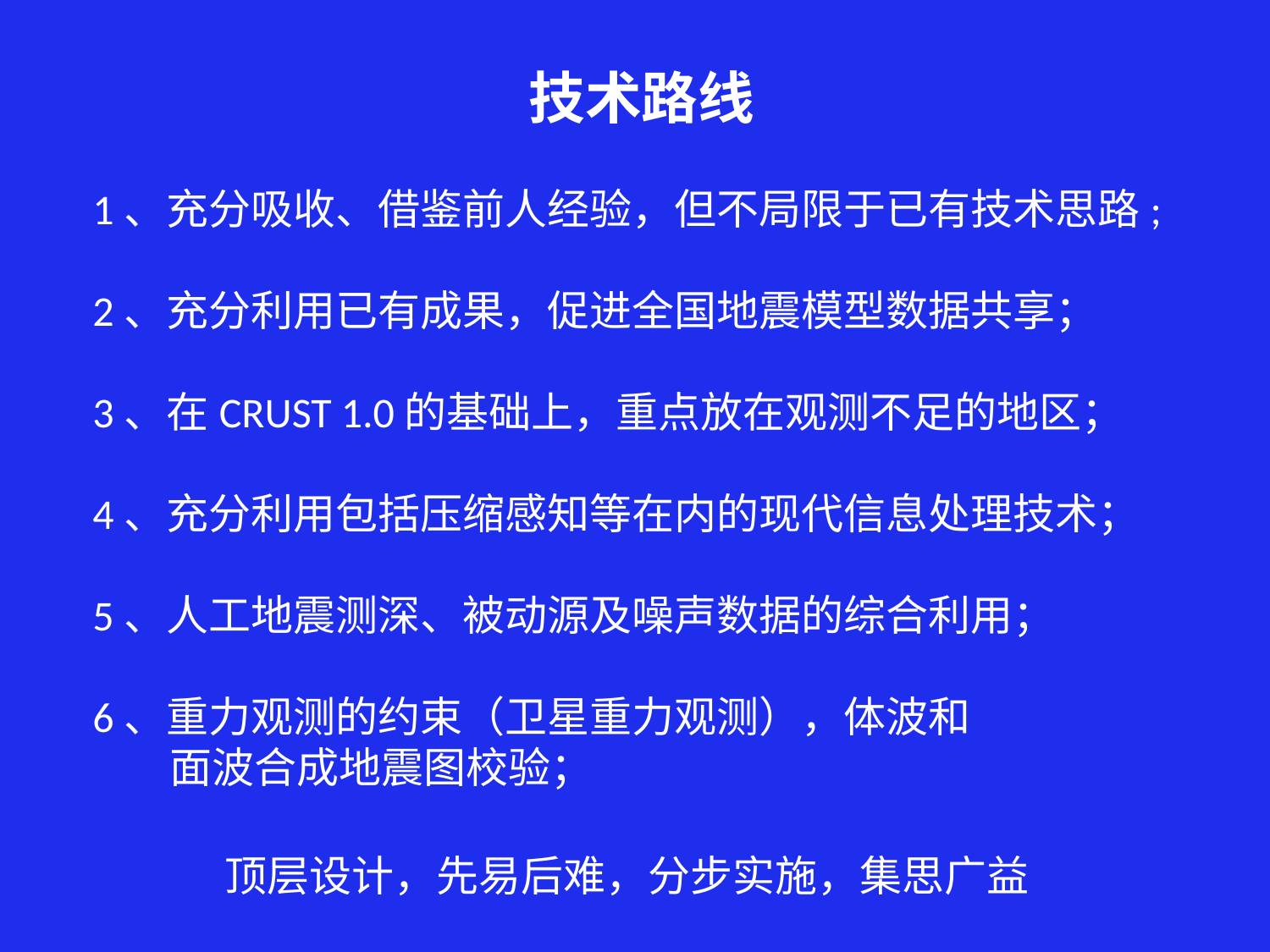

技术路线
1、充分吸收、借鉴前人经验，但不局限于已有技术思路;

2、充分利用已有成果，促进全国地震模型数据共享；

3、在CRUST 1.0的基础上，重点放在观测不足的地区；

4、充分利用包括压缩感知等在内的现代信息处理技术；

5、人工地震测深、被动源及噪声数据的综合利用；

6、重力观测的约束（卫星重力观测），体波和
       面波合成地震图校验；
顶层设计，先易后难，分步实施，集思广益